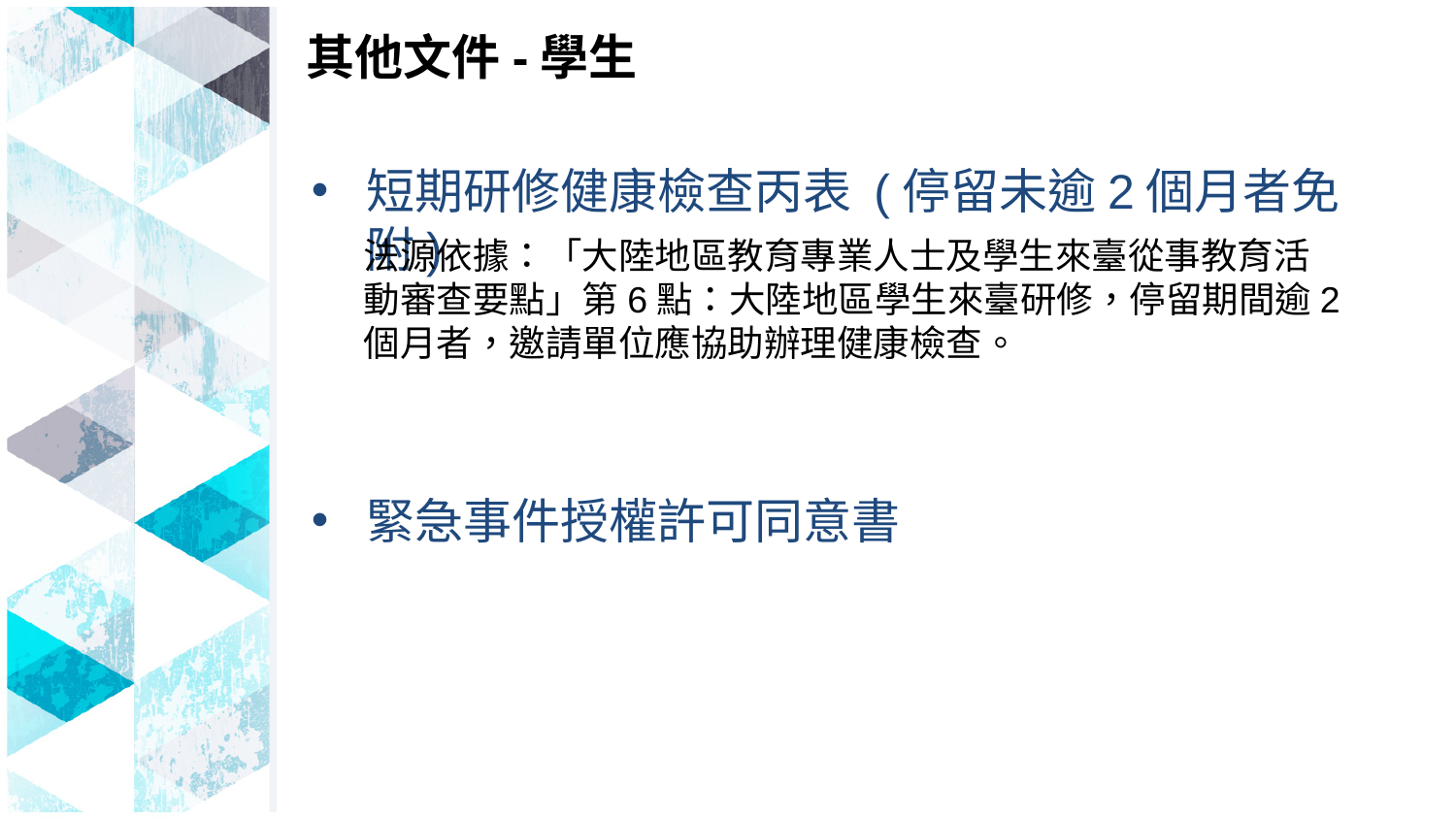

其他文件-學生

短期研修健康檢查丙表 (停留未逾2個月者免附)

緊急事件授權許可同意書

法源依據：「大陸地區教育專業人士及學生來臺從事教育活動審查要點」第6點：大陸地區學生來臺研修，停留期間逾2個月者，邀請單位應協助辦理健康檢查。